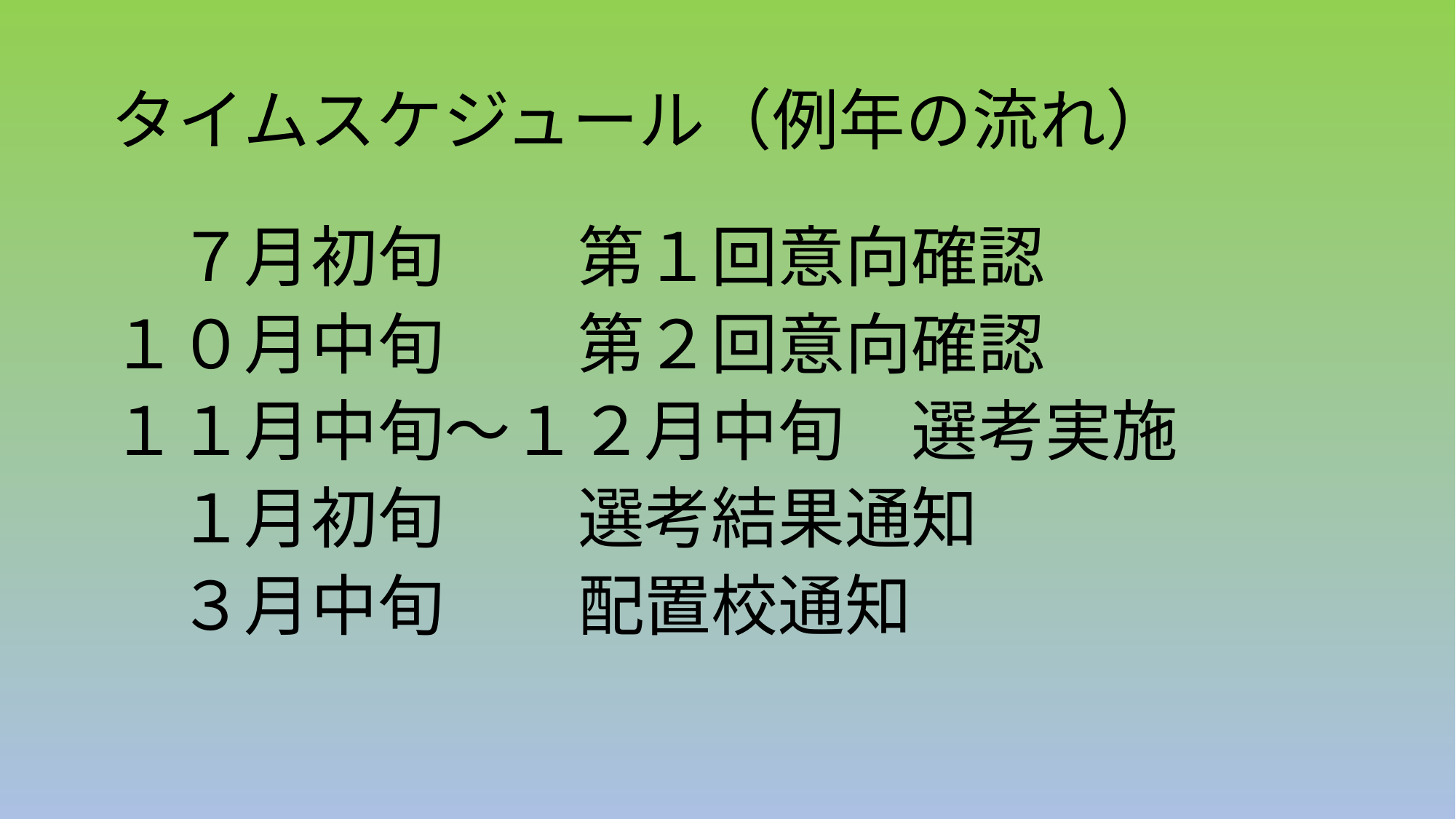

# タイムスケジュール（例年の流れ）
　７月初旬　　第１回意向確認
１０月中旬　　第２回意向確認
１１月中旬～１２月中旬　選考実施
　１月初旬　　選考結果通知
　３月中旬　　配置校通知